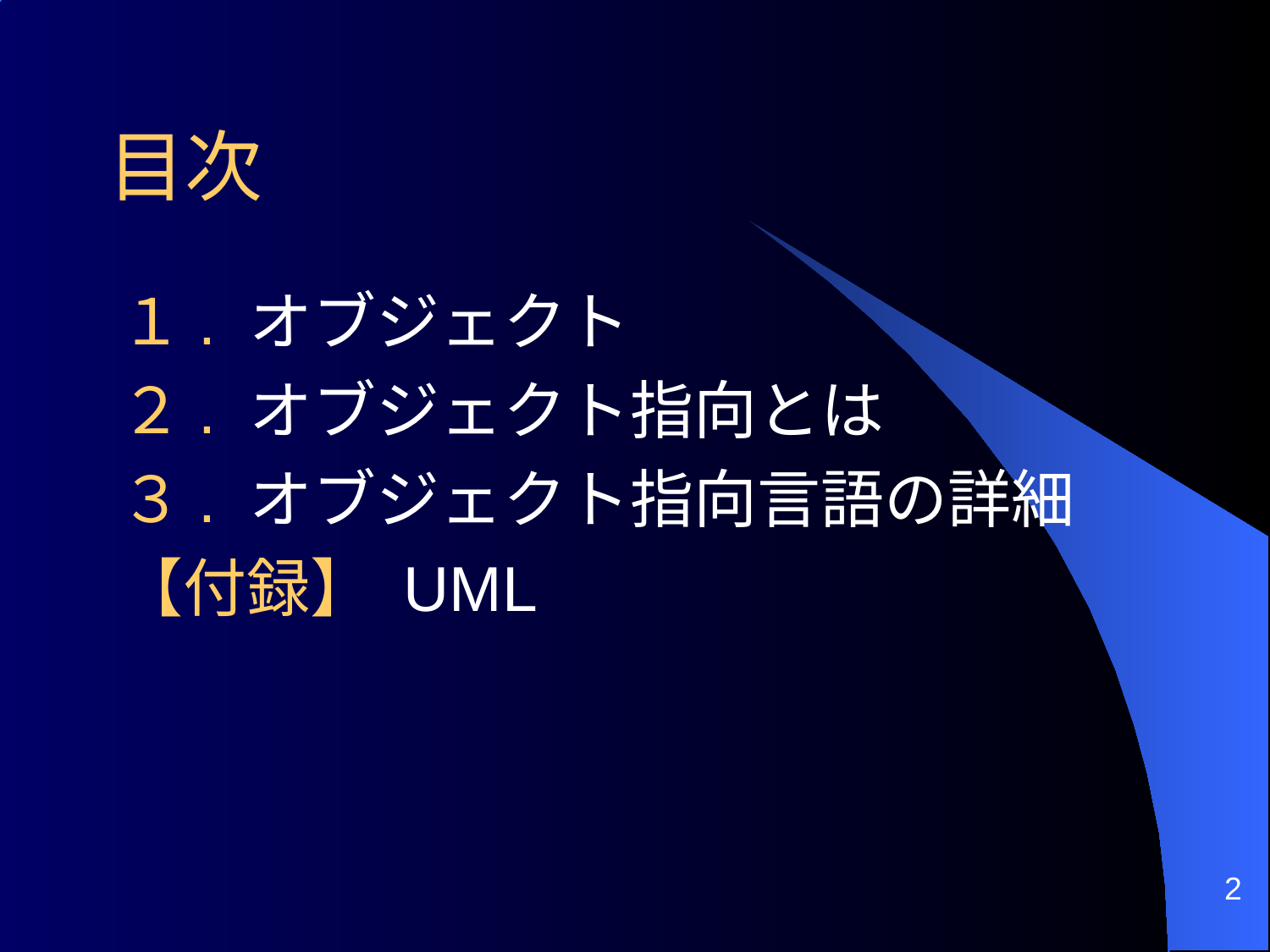

# 目次
１. オブジェクト
２. オブジェクト指向とは
３. オブジェクト指向言語の詳細
【付録】 UML
2